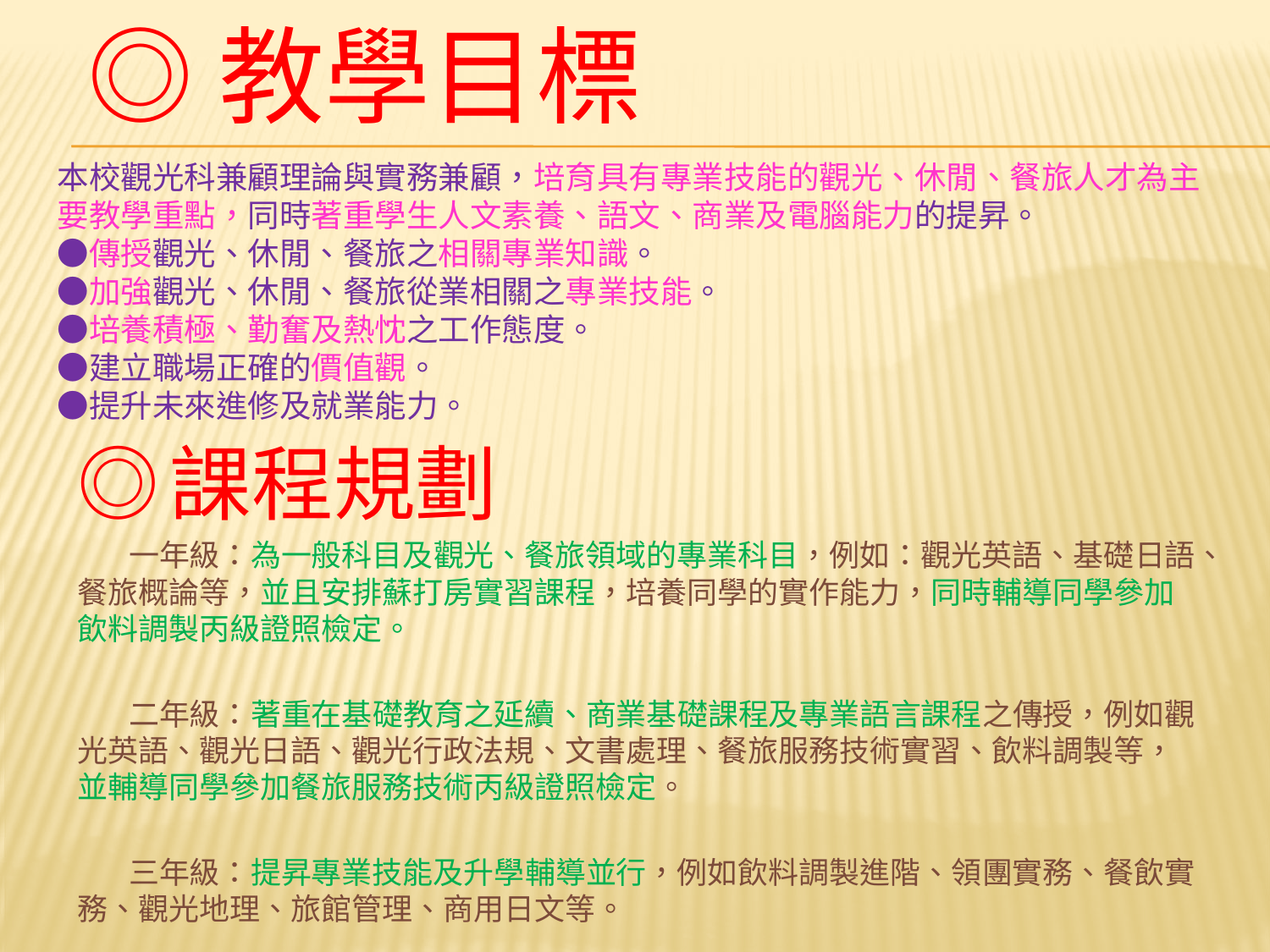

◎教學目標
# 本校觀光科兼顧理論與實務兼顧，培育具有專業技能的觀光、休閒、餐旅人才為主要教學重點，同時著重學生人文素養、語文、商業及電腦能力的提昇。 ●傳授觀光、休閒、餐旅之相關專業知識。 ●加強觀光、休閒、餐旅從業相關之專業技能。 ●培養積極、勤奮及熱忱之工作態度。 ●建立職場正確的價值觀。 ●提升未來進修及就業能力。
◎課程規劃
       一年級：為一般科目及觀光、餐旅領域的專業科目，例如：觀光英語、基礎日語、餐旅概論等，並且安排蘇打房實習課程，培養同學的實作能力，同時輔導同學參加飲料調製丙級證照檢定。

       二年級：著重在基礎教育之延續、商業基礎課程及專業語言課程之傳授，例如觀光英語、觀光日語、觀光行政法規、文書處理、餐旅服務技術實習、飲料調製等，並輔導同學參加餐旅服務技術丙級證照檢定。

       三年級：提昇專業技能及升學輔導並行，例如飲料調製進階、領團實務、餐飲實務、觀光地理、旅館管理、商用日文等。